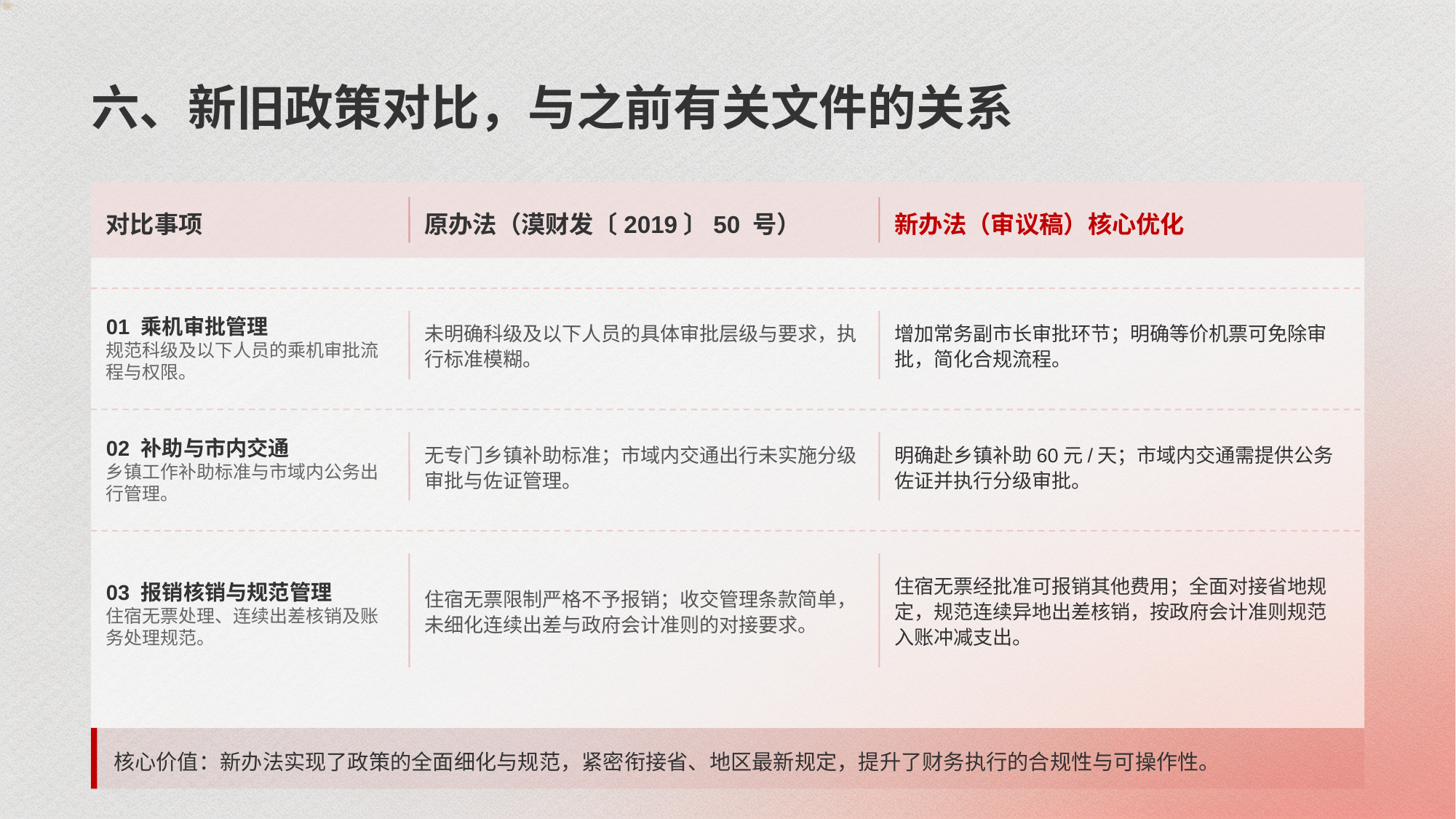

六、新旧政策对比，与之前有关文件的关系

对比事项
原办法（漠财发〔2019〕50 号）
新办法（审议稿）核心优化
01 乘机审批管理
规范科级及以下人员的乘机审批流程与权限。
未明确科级及以下人员的具体审批层级与要求，执行标准模糊。
增加常务副市长审批环节；明确等价机票可免除审批，简化合规流程。
02 补助与市内交通
乡镇工作补助标准与市域内公务出行管理。
无专门乡镇补助标准；市域内交通出行未实施分级审批与佐证管理。
明确赴乡镇补助60元/天；市域内交通需提供公务佐证并执行分级审批。
03 报销核销与规范管理
住宿无票处理、连续出差核销及账务处理规范。
住宿无票限制严格不予报销；收交管理条款简单，未细化连续出差与政府会计准则的对接要求。
住宿无票经批准可报销其他费用；全面对接省地规定，规范连续异地出差核销，按政府会计准则规范入账冲减支出。

核心价值：新办法实现了政策的全面细化与规范，紧密衔接省、地区最新规定，提升了财务执行的合规性与可操作性。